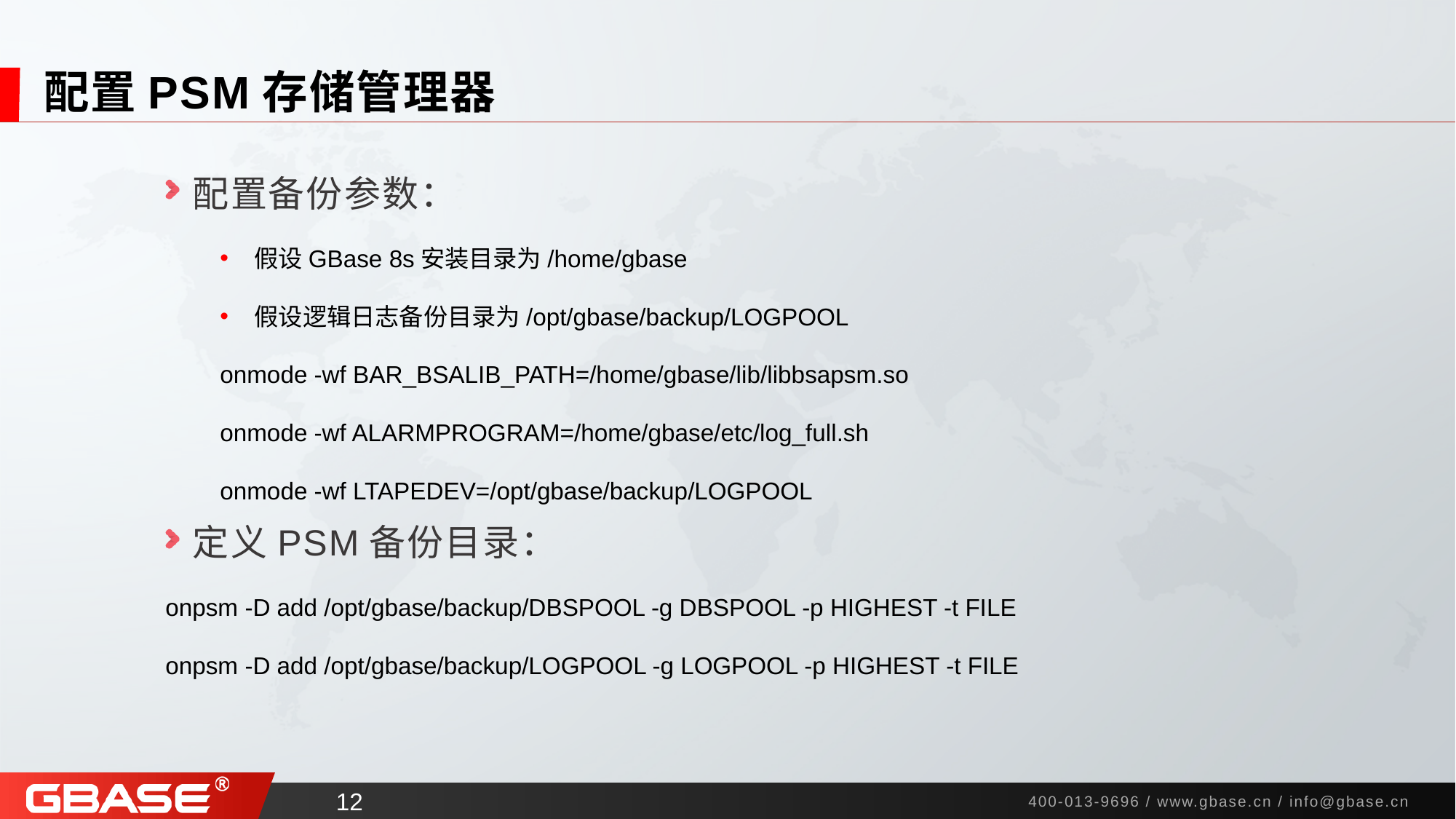

# 配置PSM存储管理器
配置备份参数：
假设GBase 8s安装目录为/home/gbase
假设逻辑日志备份目录为/opt/gbase/backup/LOGPOOL
onmode -wf BAR_BSALIB_PATH=/home/gbase/lib/libbsapsm.so
onmode -wf ALARMPROGRAM=/home/gbase/etc/log_full.sh
onmode -wf LTAPEDEV=/opt/gbase/backup/LOGPOOL
定义PSM备份目录：
onpsm -D add /opt/gbase/backup/DBSPOOL -g DBSPOOL -p HIGHEST -t FILE
onpsm -D add /opt/gbase/backup/LOGPOOL -g LOGPOOL -p HIGHEST -t FILE